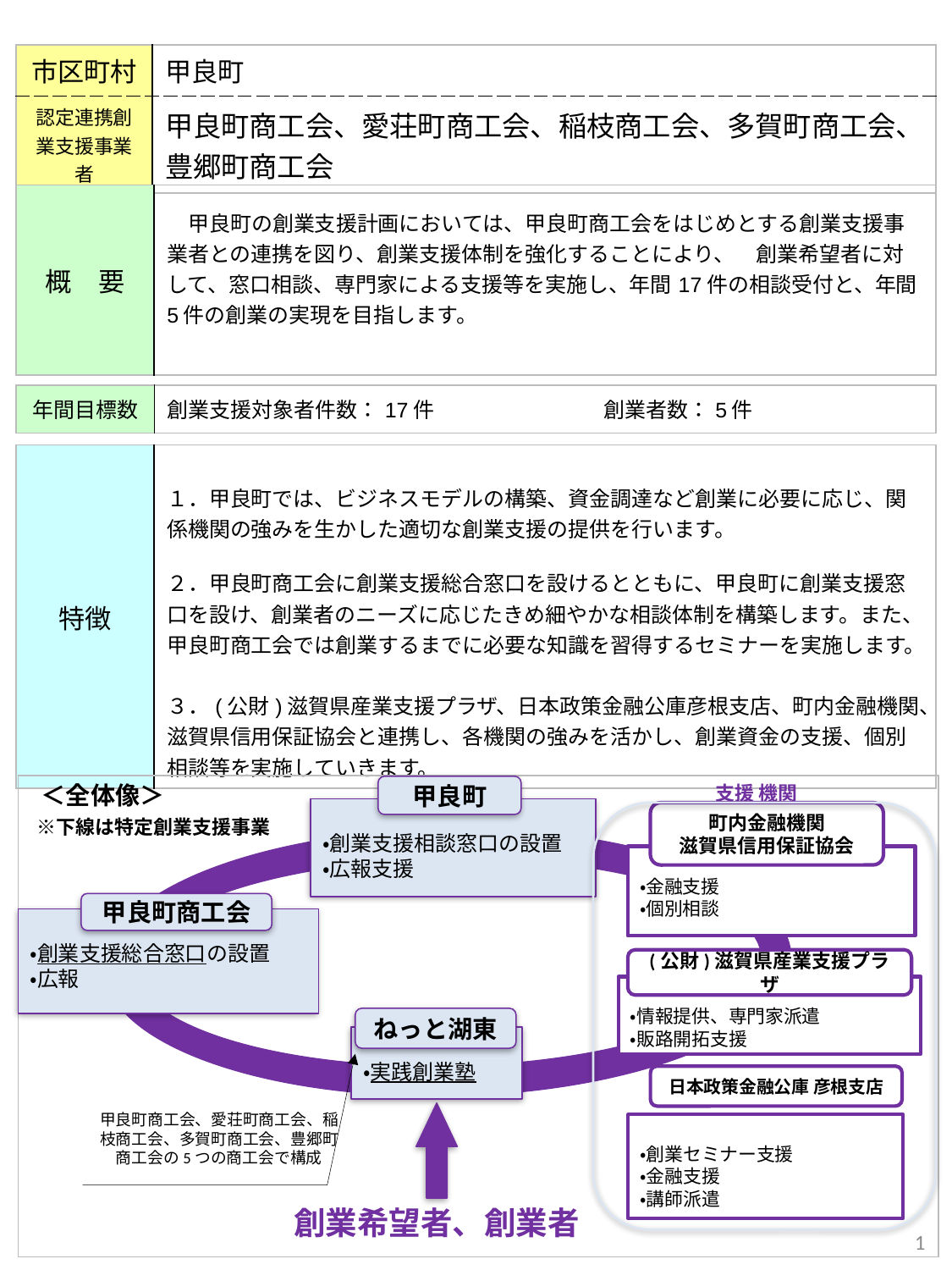

| 市区町村 | 甲良町 |
| --- | --- |
| 認定連携創業支援事業者 | 甲良町商工会、愛荘町商工会、稲枝商工会、多賀町商工会、豊郷町商工会 |
| 概　要 | 甲良町の創業支援計画においては、甲良町商工会をはじめとする創業支援事業者との連携を図り、創業支援体制を強化することにより、　創業希望者に対して、窓口相談、専門家による支援等を実施し、年間17件の相談受付と、年間5件の創業の実現を目指します。 |
| --- | --- |
| 年間目標数 | 創業支援対象者件数：17件　　　　　　　　創業者数：5件 |
| --- | --- |
| 特徴 | １．甲良町では、ビジネスモデルの構築、資金調達など創業に必要に応じ、関係機関の強みを生かした適切な創業支援の提供を行います。 ２．甲良町商工会に創業支援総合窓口を設けるとともに、甲良町に創業支援窓口を設け、創業者のニーズに応じたきめ細やかな相談体制を構築します。また、甲良町商工会では創業するまでに必要な知識を習得するセミナーを実施します。 　　 ３．(公財)滋賀県産業支援プラザ、日本政策金融公庫彦根支店、町内金融機関、滋賀県信用保証協会と連携し、各機関の強みを活かし、創業資金の支援、個別相談等を実施していきます。 |
| --- | --- |
    ＜全体像＞
　※下線は特定創業支援事業
支援 機関
|  |
| --- |
甲良町

・創業支援相談窓口の設置
・広報支援
町内金融機関
滋賀県信用保証協会

・金融支援
・個別相談

甲良町商工会

・創業支援総合窓口の設置
・広報
(公財)滋賀県産業支援プラザ

・情報提供、専門家派遣
・販路開拓支援
ねっと湖東

・実践創業塾

甲良町商工会、愛荘町商工会、稲枝商工会、多賀町商工会、豊郷町商工会の5つの商工会で構成
日本政策金融公庫 彦根支店

・創業セミナー支援
・金融支援
・講師派遣

創業希望者、創業者
1